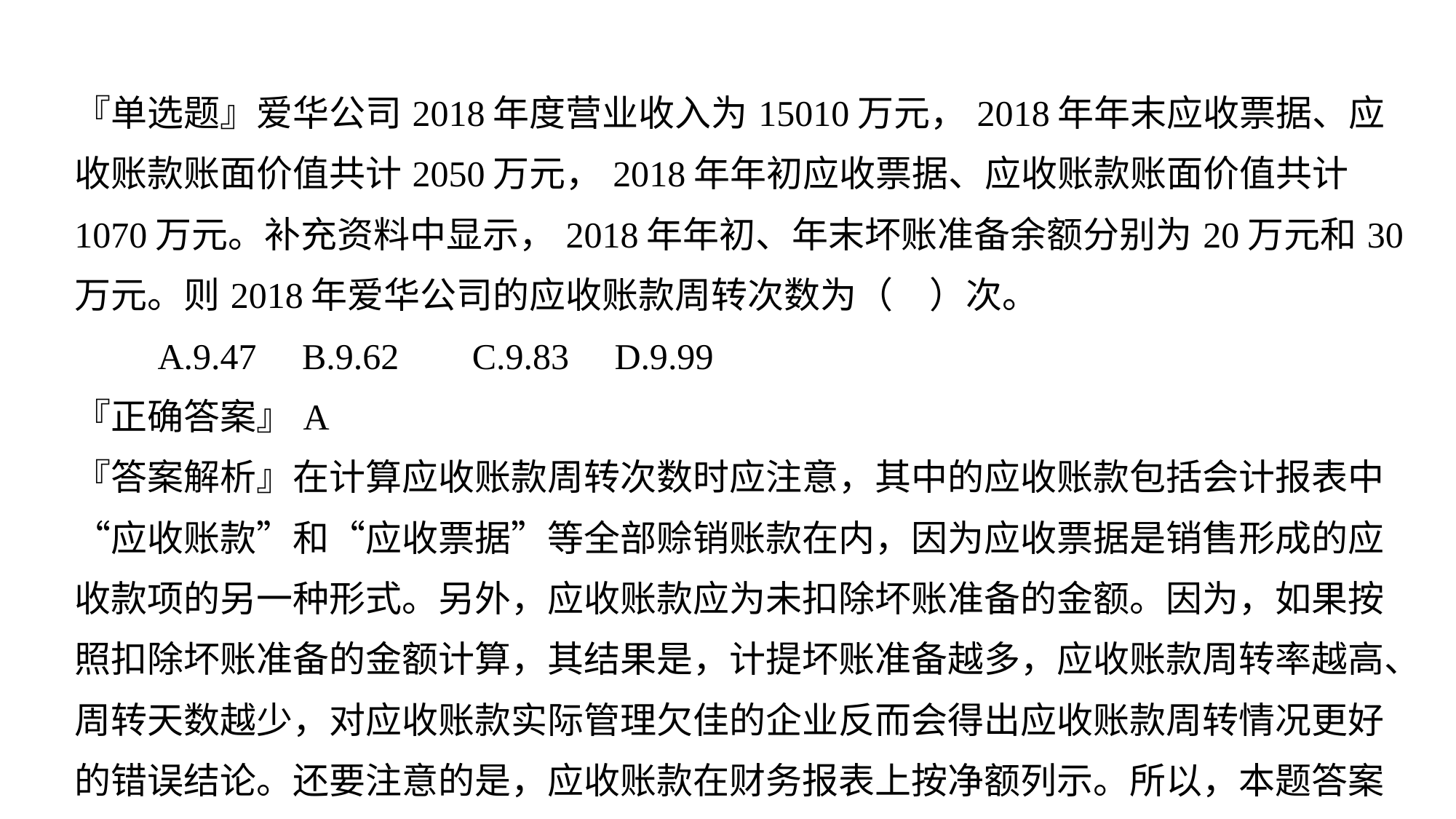

| 『单选题』爱华公司2018年度营业收入为15010万元，2018年年末应收票据、应收账款账面价值共计2050万元，2018年年初应收票据、应收账款账面价值共计1070万元。补充资料中显示，2018年年初、年末坏账准备余额分别为20万元和30万元。则2018年爱华公司的应收账款周转次数为（　）次。 　　A.9.47 B.9.62 　C.9.83 D.9.99 |
| --- |
| 『正确答案』A 『答案解析』在计算应收账款周转次数时应注意，其中的应收账款包括会计报表中“应收账款”和“应收票据”等全部赊销账款在内，因为应收票据是销售形成的应收款项的另一种形式。另外，应收账款应为未扣除坏账准备的金额。因为，如果按照扣除坏账准备的金额计算，其结果是，计提坏账准备越多，应收账款周转率越高、周转天数越少，对应收账款实际管理欠佳的企业反而会得出应收账款周转情况更好的错误结论。还要注意的是，应收账款在财务报表上按净额列示。所以，本题答案为：应收账款周转次数＝15010/[（2050＋30＋1070＋20）/2]＝9.47（次）。 |